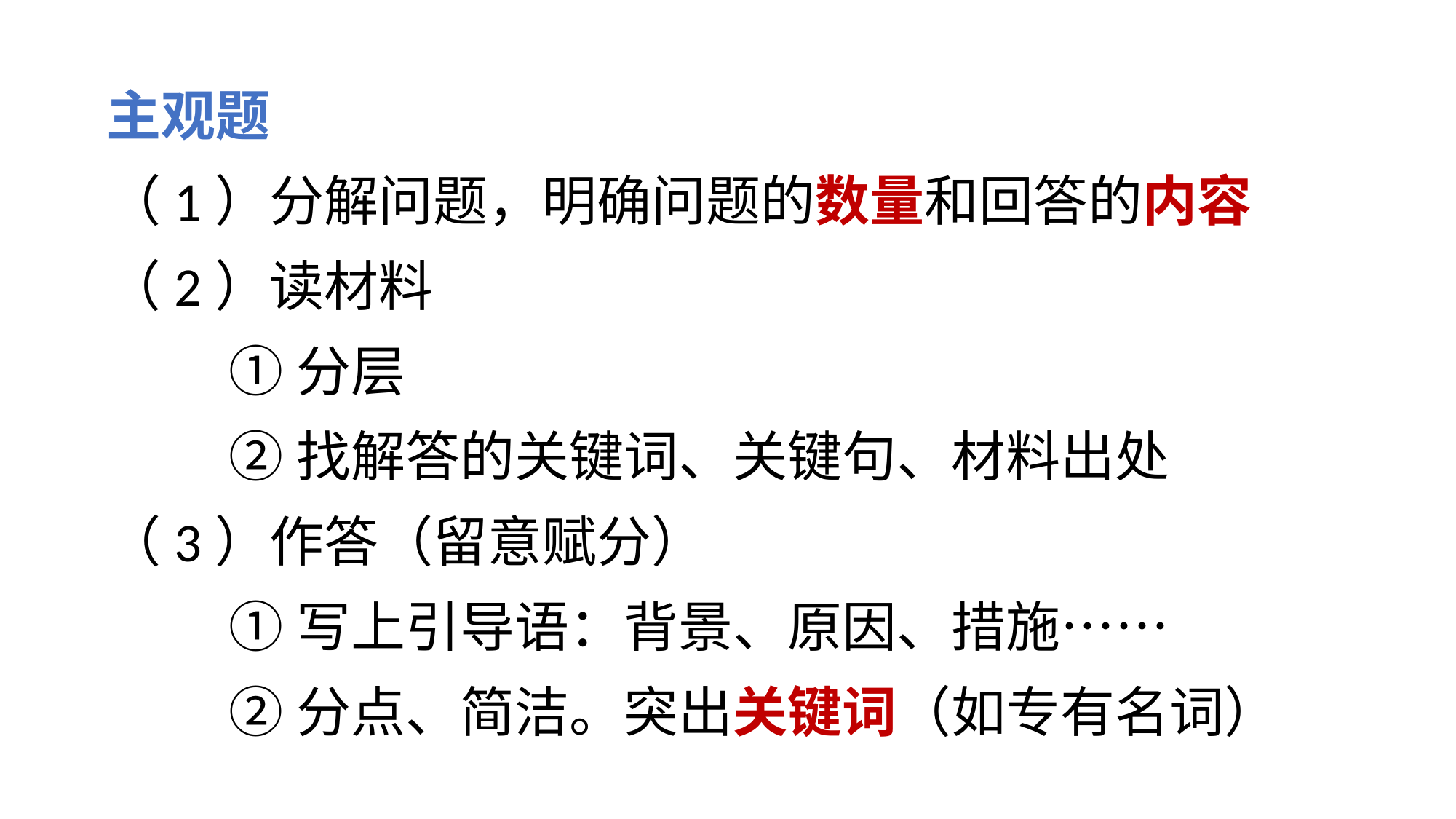

主观题
（1）分解问题，明确问题的数量和回答的内容
（2）读材料
          ①分层
          ②找解答的关键词、关键句、材料出处
（3）作答（留意赋分）
          ①写上引导语：背景、原因、措施……
          ②分点、简洁。突出关键词（如专有名词）